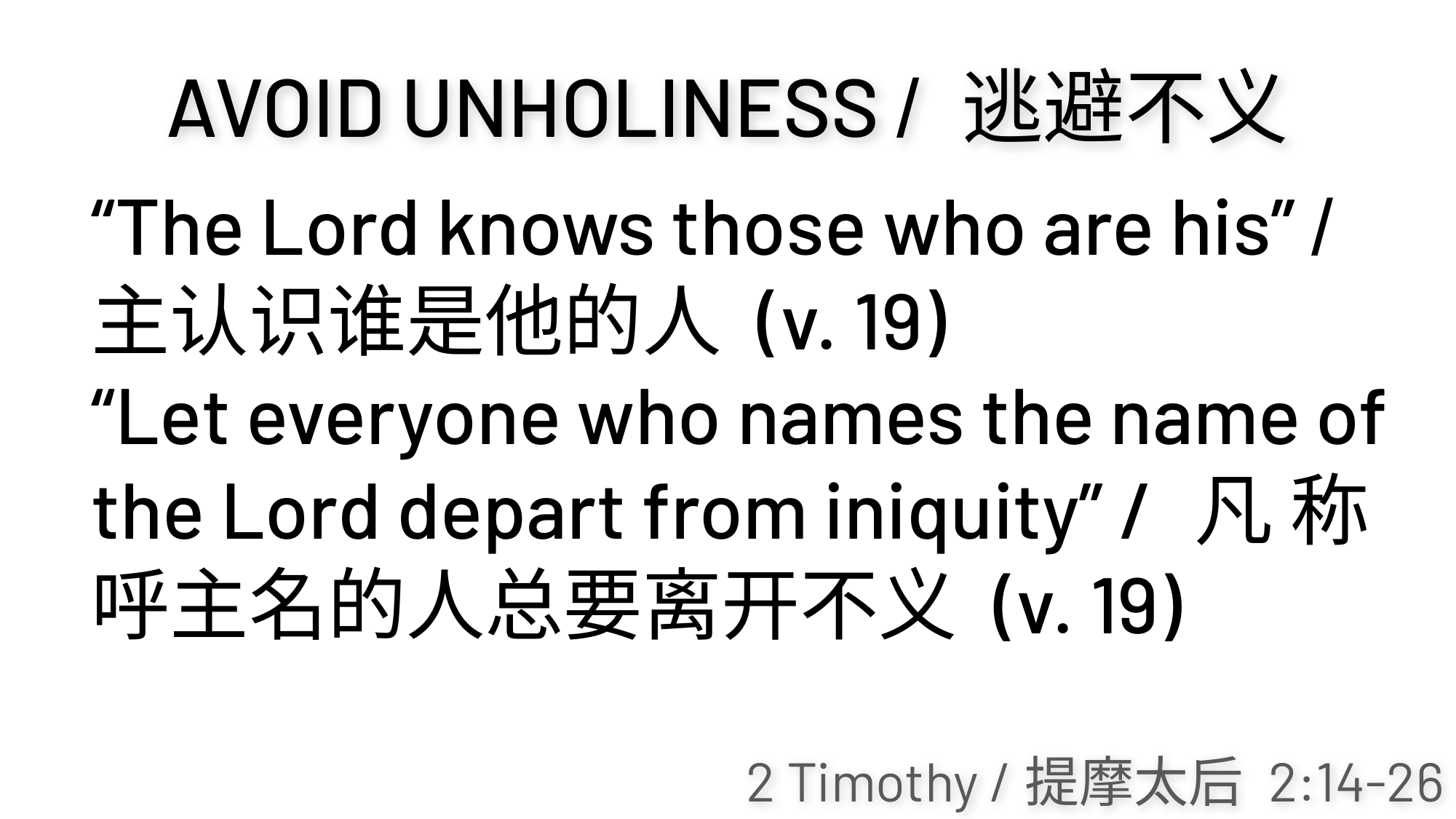

AVOID UNHOLINESS / 逃避不义
“The Lord knows those who are his” / 主认识谁是他的人 (v. 19)
“Let everyone who names the name of the Lord depart from iniquity” / 凡 称呼主名的人总要离开不义 (v. 19)
2 Timothy /提摩太后 2:14-26